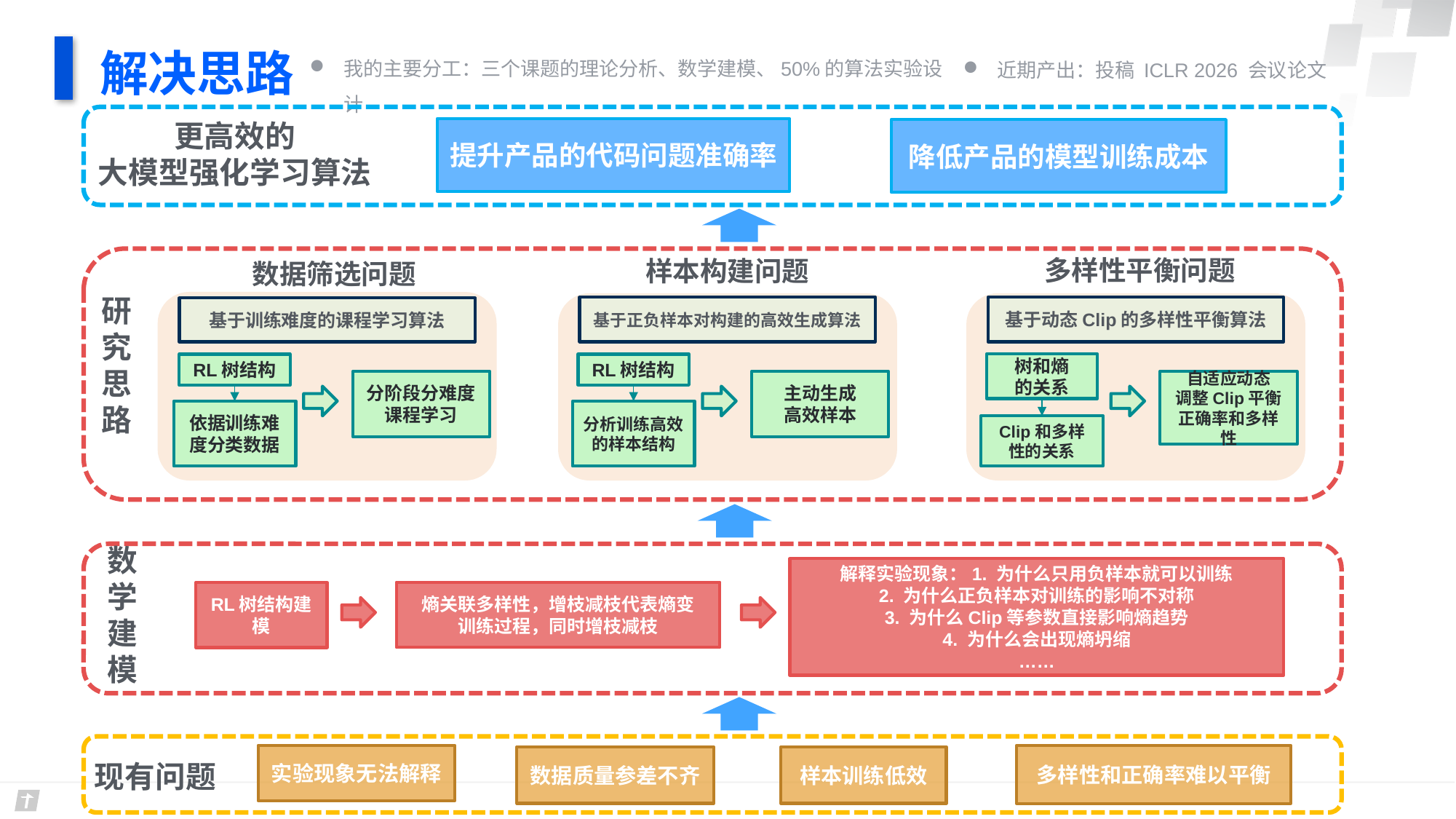

解决思路

我的主要分工：三个课题的理论分析、数学建模、50%的算法实验设计
近期产出：投稿 ICLR 2026 会议论文

更高效的
大模型强化学习算法
提升产品的代码问题准确率
降低产品的模型训练成本

多样性平衡问题

样本构建问题
数据筛选问题
研究思路

基于正负样本对构建的高效生成算法
基于动态Clip的多样性平衡算法
基于训练难度的课程学习算法
RL树结构
RL树结构
树和熵
的关系
自适应动态
调整Clip平衡正确率和多样性
分阶段分难度
课程学习
主动生成
高效样本

依据训练难度分类数据
分析训练高效的样本结构
Clip和多样性的关系

数学建模

解释实验现象：1. 为什么只用负样本就可以训练
2. 为什么正负样本对训练的影响不对称
3. 为什么Clip等参数直接影响熵趋势
4. 为什么会出现熵坍缩
……
熵关联多样性，增枝减枝代表熵变
训练过程，同时增枝减枝
RL树结构建模

数据质量参差不齐
现有问题
实验现象无法解释
多样性和正确率难以平衡
样本训练低效